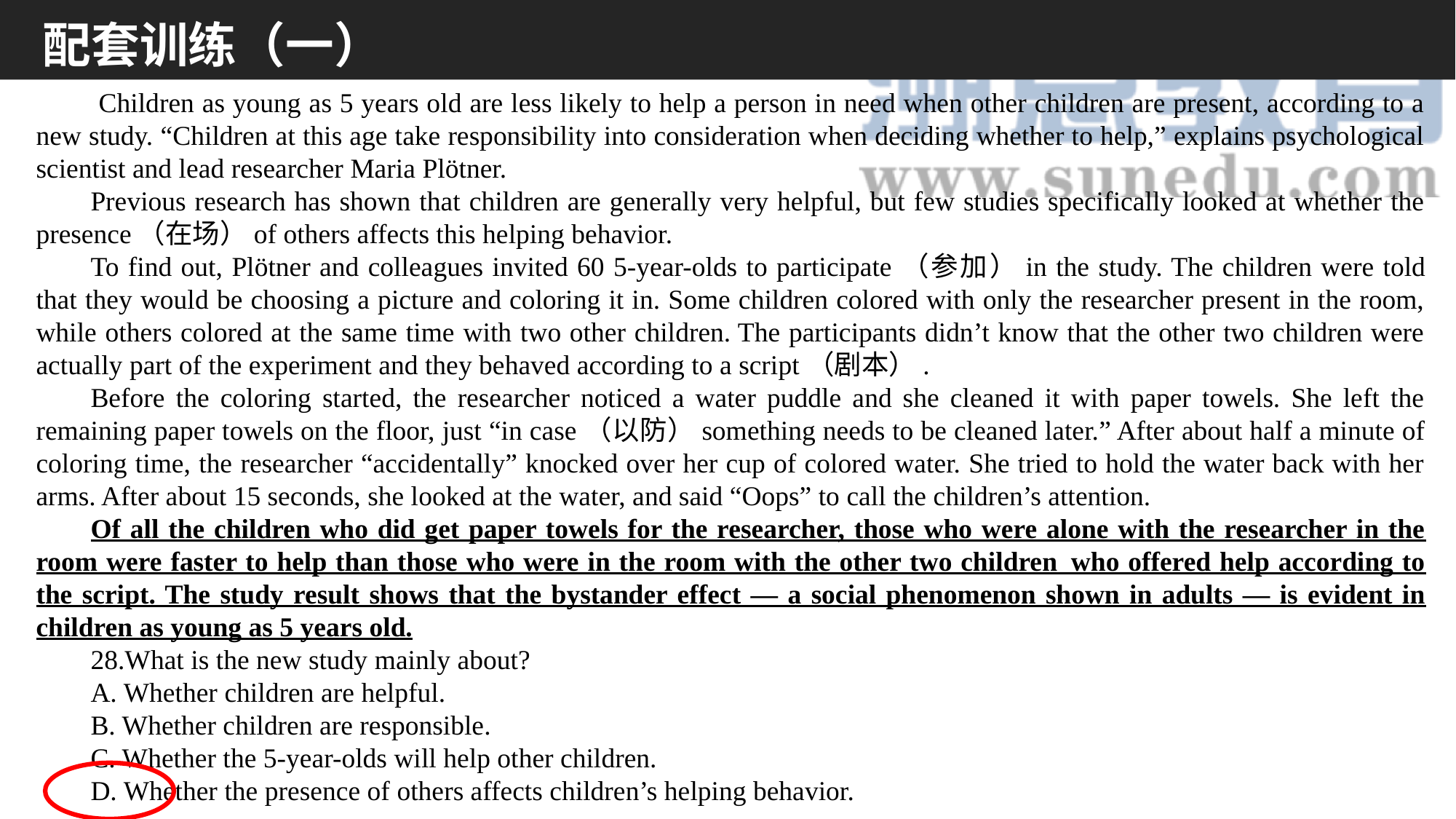

配套训练（一）
 Children as young as 5 years old are less likely to help a person in need when other children are present, according to a new study. “Children at this age take responsibility into consideration when deciding whether to help,” explains psychological scientist and lead researcher Maria Plötner.
Previous research has shown that children are generally very helpful, but few studies specifically looked at whether the presence（在场）of others affects this helping behavior.
To find out, Plötner and colleagues invited 60 5-year-olds to participate（参加）in the study. The children were told that they would be choosing a picture and coloring it in. Some children colored with only the researcher present in the room, while others colored at the same time with two other children. The participants didn’t know that the other two children were actually part of the experiment and they behaved according to a script（剧本）.
Before the coloring started, the researcher noticed a water puddle and she cleaned it with paper towels. She left the remaining paper towels on the floor, just “in case（以防）something needs to be cleaned later.” After about half a minute of coloring time, the researcher “accidentally” knocked over her cup of colored water. She tried to hold the water back with her arms. After about 15 seconds, she looked at the water, and said “Oops” to call the children’s attention.
Of all the children who did get paper towels for the researcher, those who were alone with the researcher in the room were faster to help than those who were in the room with the other two children  who offered help according to the script. The study result shows that the bystander effect — a social phenomenon shown in adults — is evident in children as young as 5 years old.
28.What is the new study mainly about?
A. Whether children are helpful.
B. Whether children are responsible.
C. Whether the 5-year-olds will help other children.
D. Whether the presence of others affects children’s helping behavior.